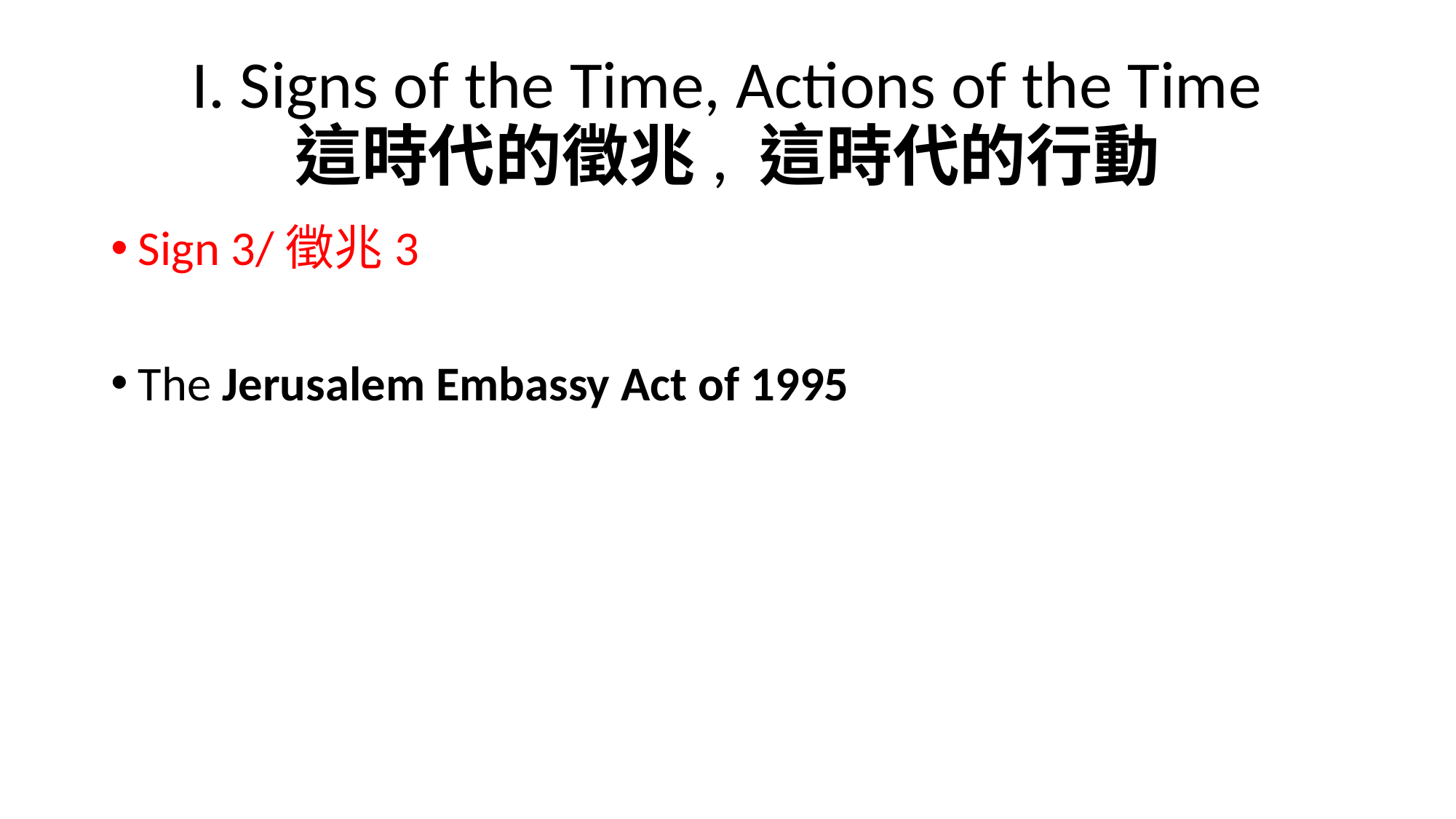

# I. Signs of the Time, Actions of the Time 這時代的徵兆, 這時代的行動
Sign 3/徵兆3

The Jerusalem Embassy Act of 1995